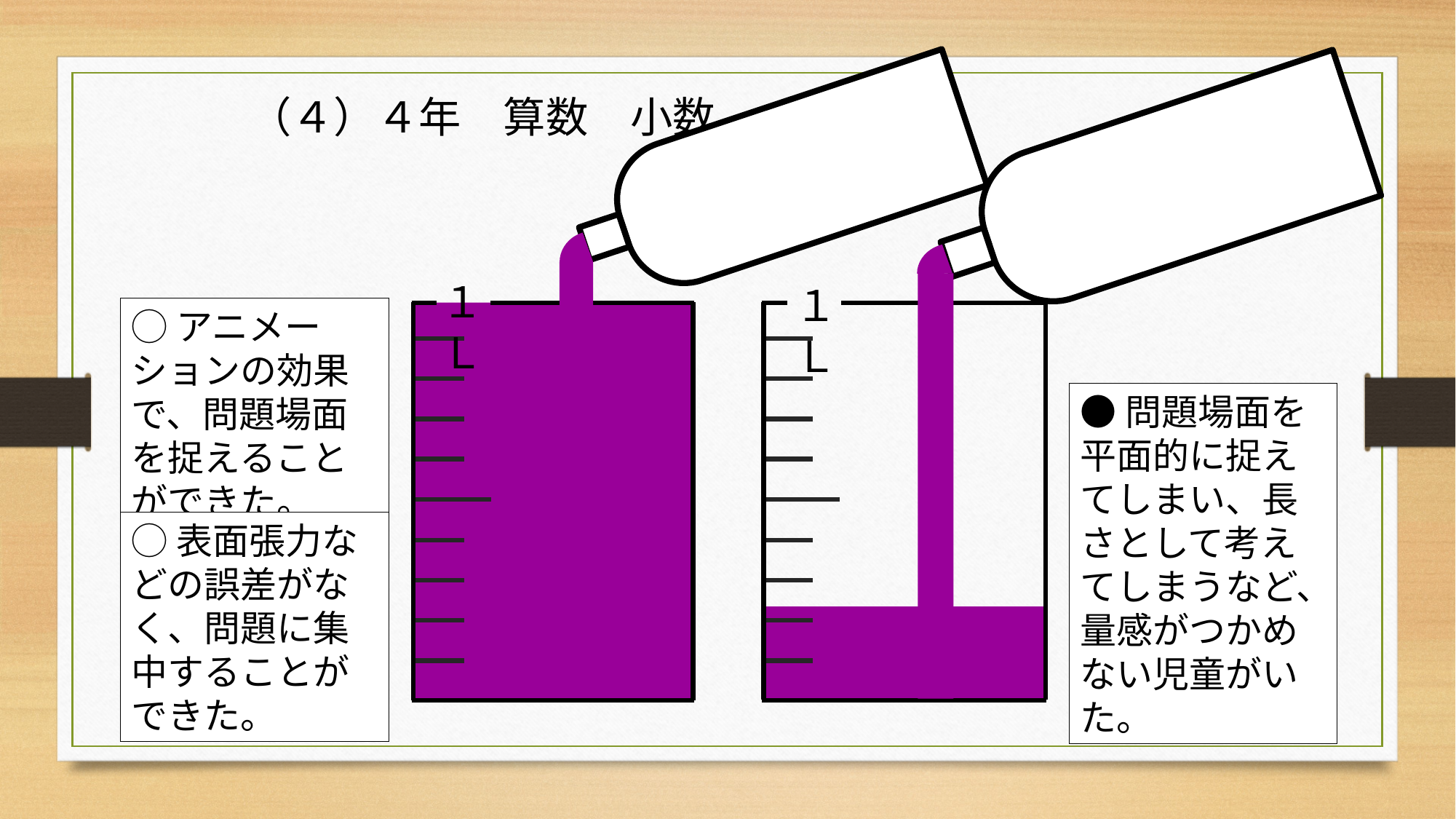

（４）４年　算数　小数

１Ｌ
１Ｌ
◯アニメーションの効果で、問題場面を捉えることができた。

●問題場面を平面的に捉えてしまい、長さとして考えてしまうなど、量感がつかめない児童がいた。
◯表面張力などの誤差がなく、問題に集中することができた。